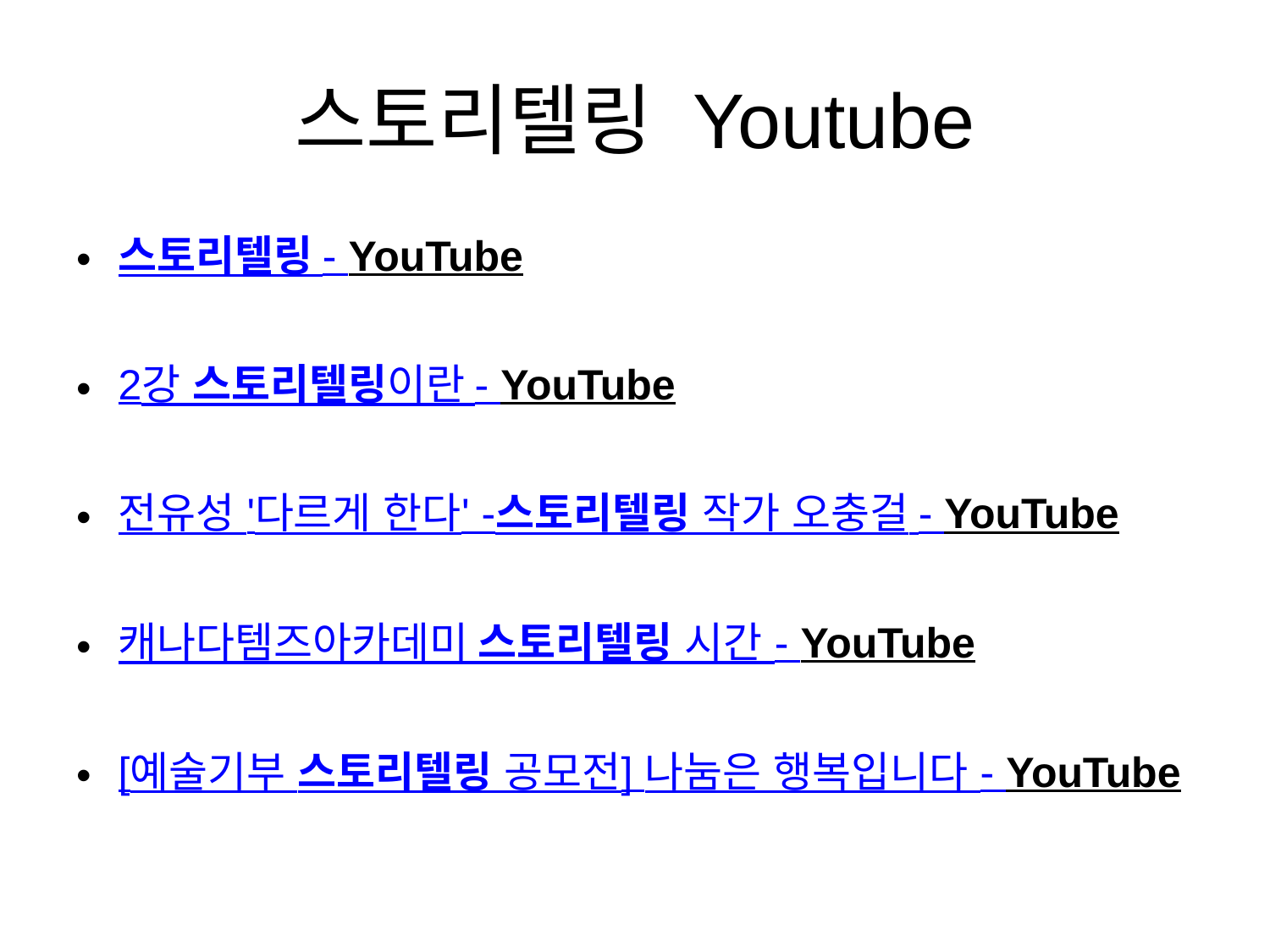

# 스토리텔링 Youtube
스토리텔링 - YouTube

2강 스토리텔링이란 - YouTube

전유성 '다르게 한다' -스토리텔링 작가 오충걸 - YouTube

캐나다템즈아카데미 스토리텔링 시간 - YouTube

[예술기부 스토리텔링 공모전] 나눔은 행복입니다 - YouTube